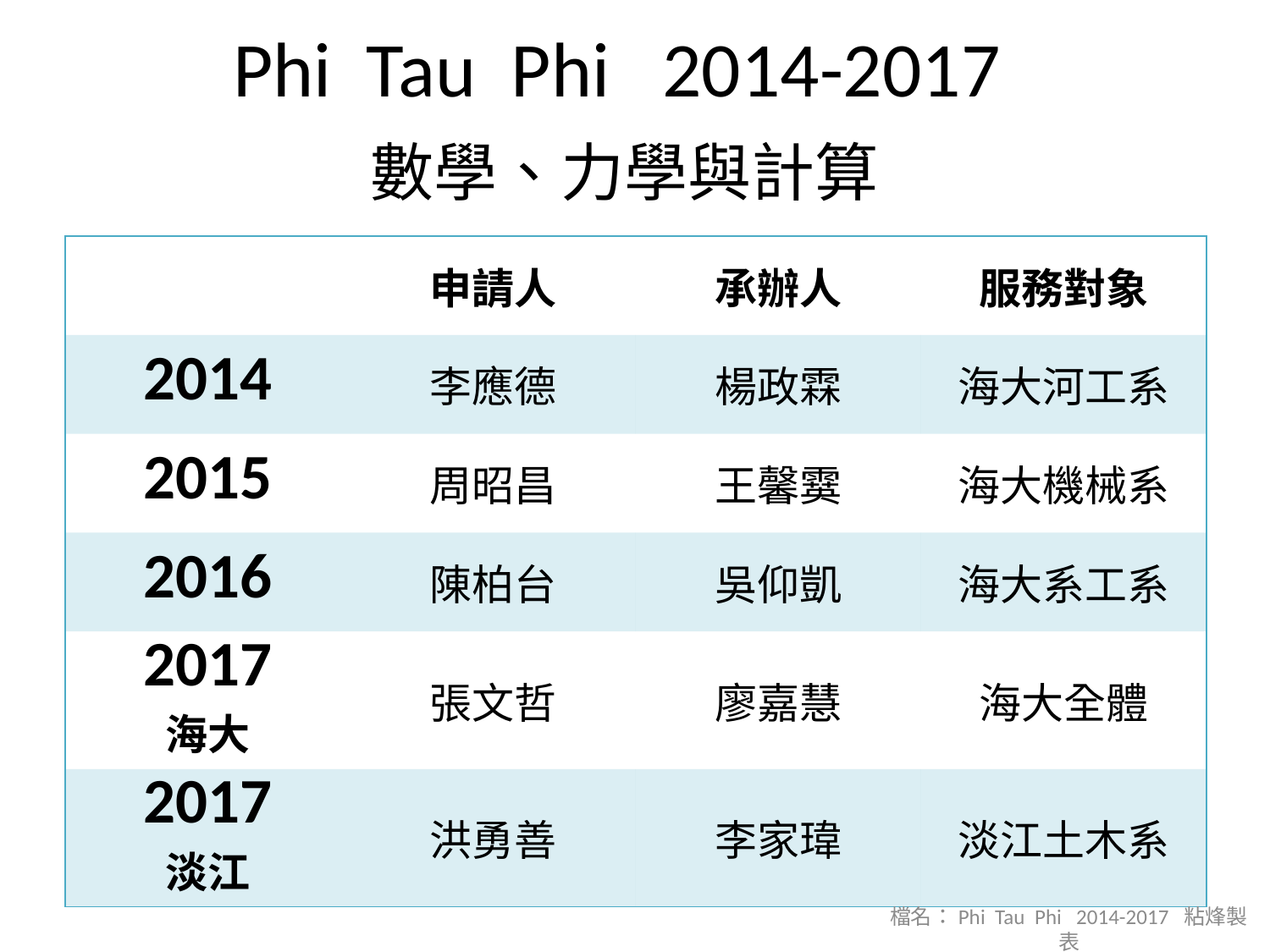

# Phi  Tau  Phi   2014-2017
數學、力學與計算
|  | 申請人 | 承辦人 | 服務對象 |
| --- | --- | --- | --- |
| 2014 | 李應德 | 楊政霖 | 海大河工系 |
| 2015 | 周昭昌 | 王馨霙 | 海大機械系 |
| 2016 | 陳柏台 | 吳仰凱 | 海大系工系 |
| 2017 海大 | 張文哲 | 廖嘉慧 | 海大全體 |
| 2017 淡江 | 洪勇善 | 李家瑋 | 淡江土木系 |
檔名：Phi  Tau  Phi   2014-2017  粘烽製表